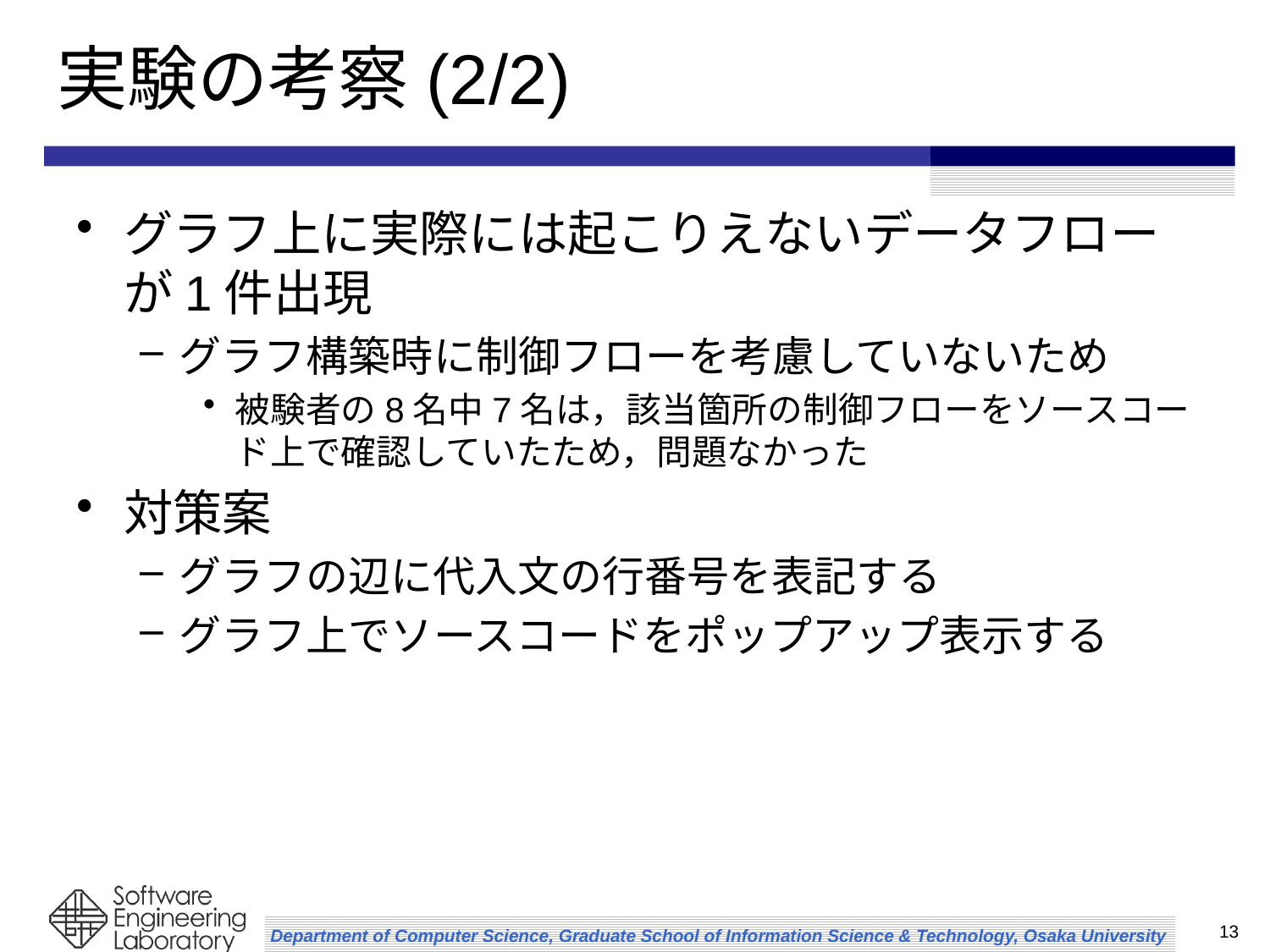

# 実験の考察(2/2)
グラフ上に実際には起こりえないデータフローが1件出現
グラフ構築時に制御フローを考慮していないため
被験者の8名中7名は，該当箇所の制御フローをソースコード上で確認していたため，問題なかった
対策案
グラフの辺に代入文の行番号を表記する
グラフ上でソースコードをポップアップ表示する
13